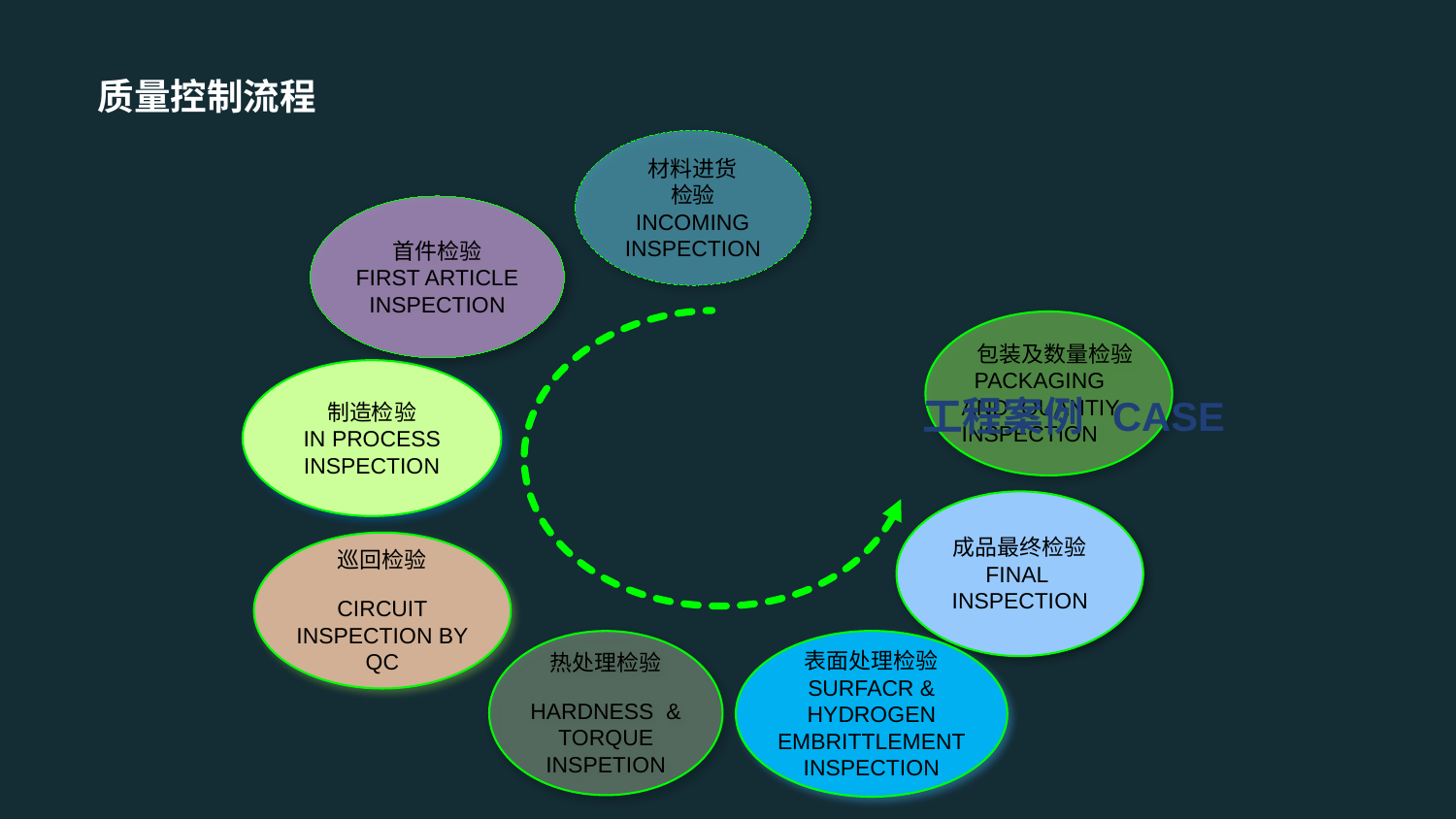

质量控制流程
材料进货
检验
INCOMING INSPECTION
首件检验
FIRST ARTICLE INSPECTION

  包装及数量检验
  PACKAGING    AND  QUANTIY INSPECTION
制造检验
IN PROCESS INSPECTION
成品最终检验
FINAL  INSPECTION
巡回检验
CIRCUIT INSPECTION BY QC
热处理检验
HARDNESS  & TORQUE INSPETION
表面处理检验
SURFACR & HYDROGEN EMBRITTLEMENT INSPECTION
工程案例  CASE